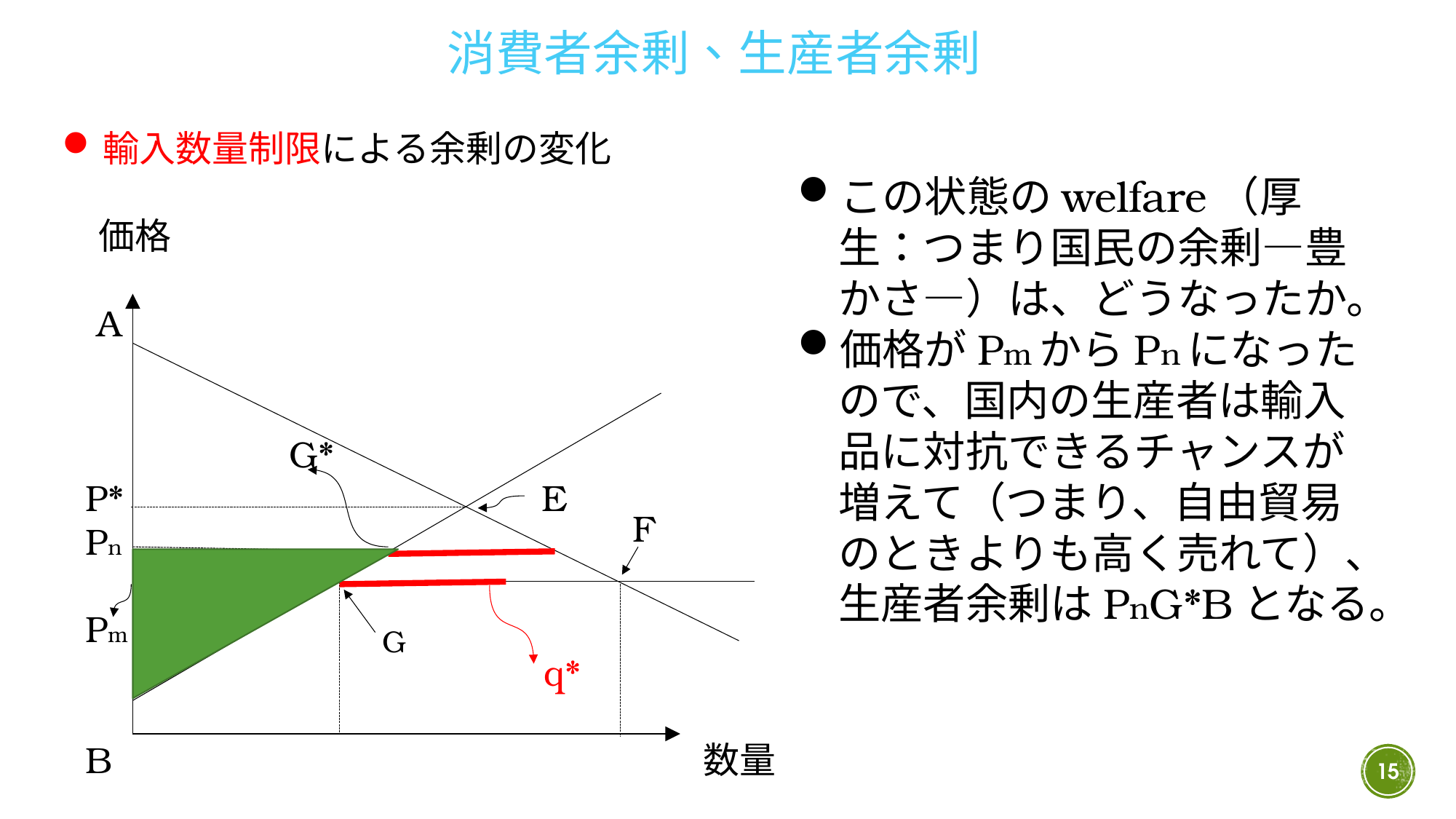

消費者余剰、生産者余剰
輸入数量制限による余剰の変化

　価格

   A

　　　　　　G*
  P*　　　　　　　　　　　E
  Pn

  Pm
　　　　　　　　　　　　　q*
  B　　　　　　　　　　　　　　　　数量
この状態のwelfare（厚生：つまり国民の余剰—豊かさ—）は、どうなったか。
価格がPmからPnになったので、国内の生産者は輸入品に対抗できるチャンスが増えて（つまり、自由貿易のときよりも高く売れて）、生産者余剰はPnG*Bとなる。
F

G
15